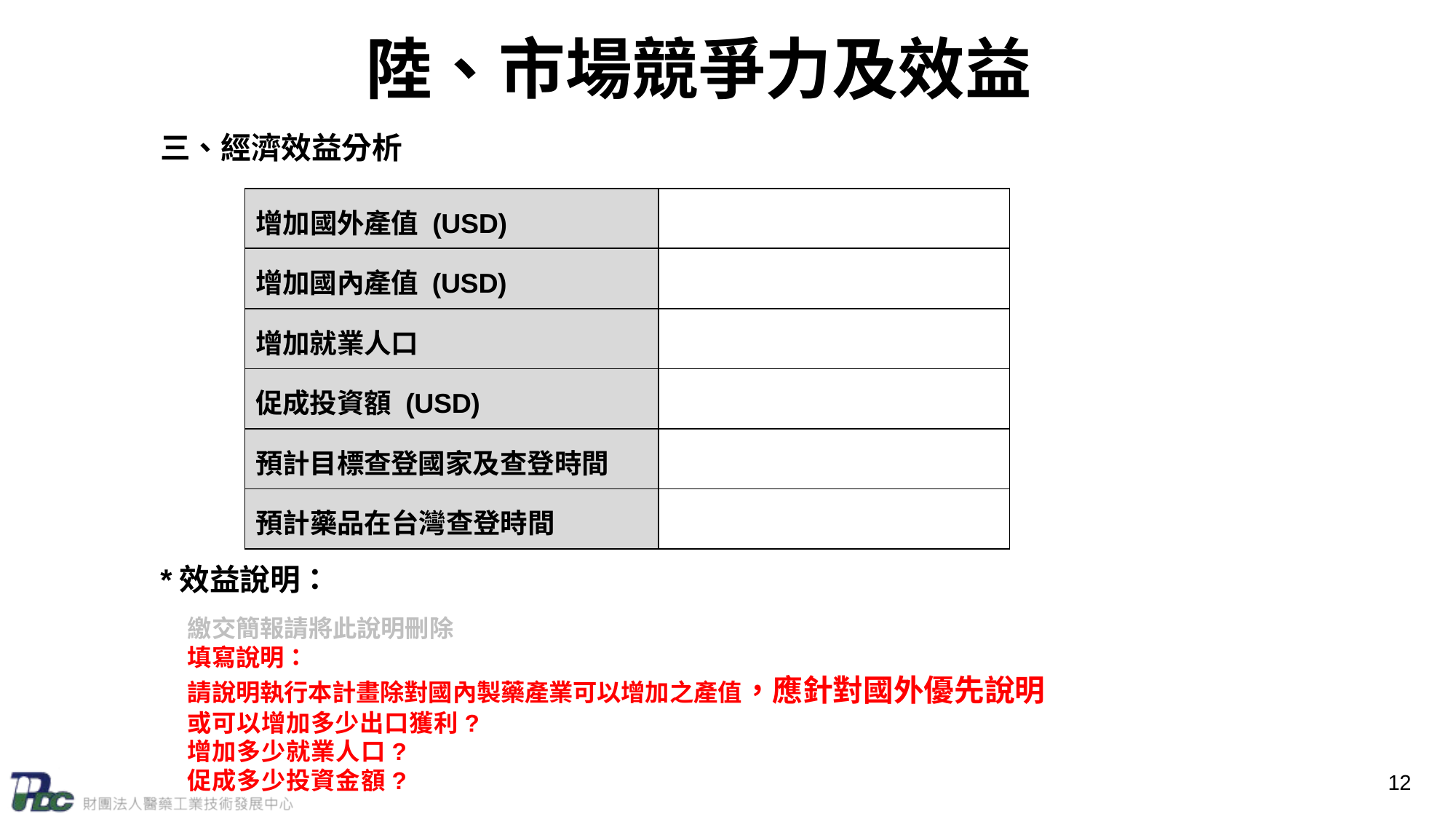

# 陸、市場競爭力及效益
三、經濟效益分析
| 增加國外產值 (USD) |  |
| --- | --- |
| 增加國內產值 (USD) |  |
| 增加就業人口 |  |
| 促成投資額 (USD) |  |
| 預計目標查登國家及查登時間 |  |
| 預計藥品在台灣查登時間 |  |
*效益說明：
繳交簡報請將此說明刪除
填寫說明：
請說明執行本計畫除對國內製藥產業可以增加之產值，應針對國外優先說明
或可以增加多少出口獲利?
增加多少就業人口?
促成多少投資金額?
12